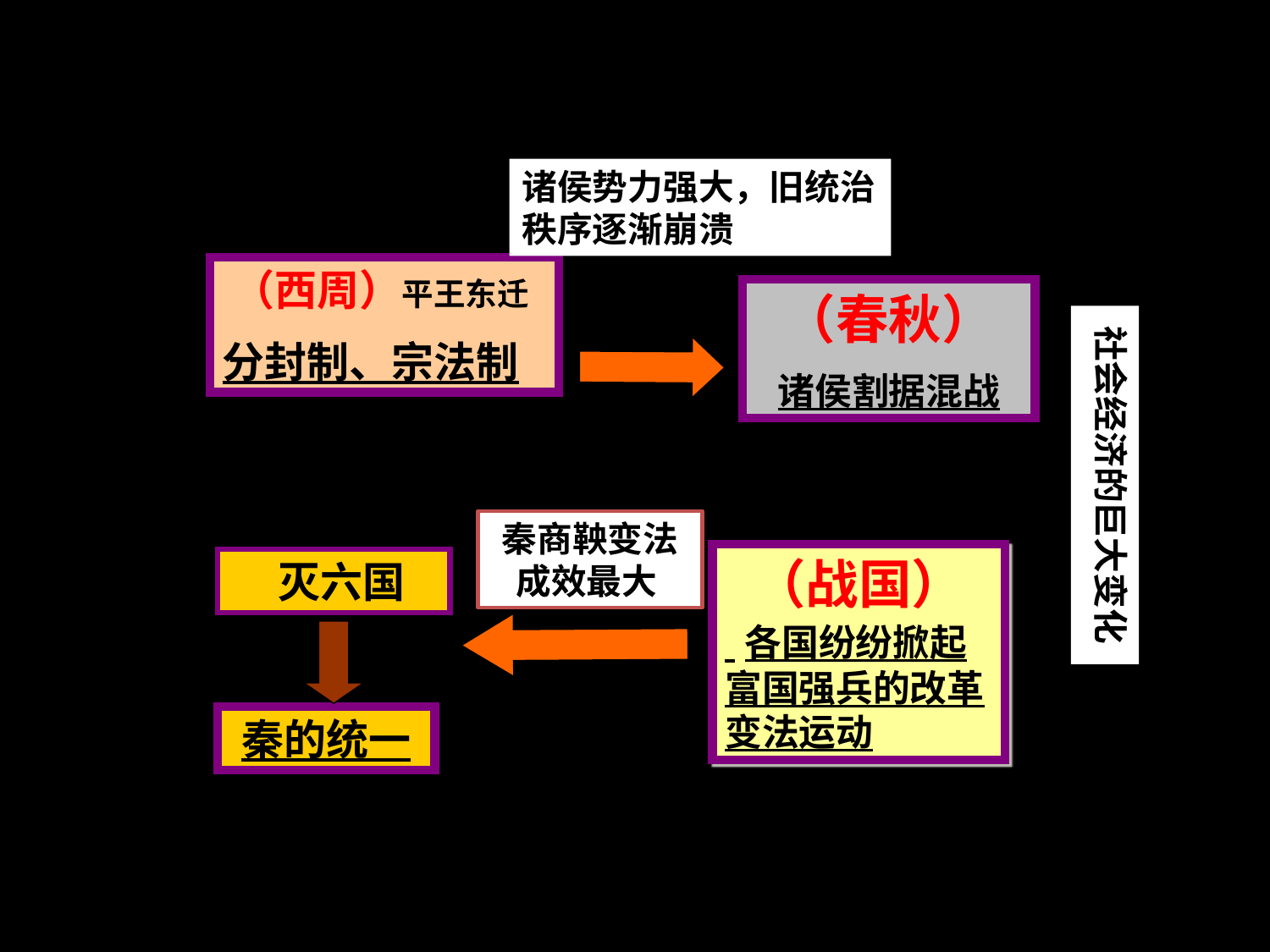

诸侯势力强大，旧统治秩序逐渐崩溃
（西周）平王东迁
分封制、宗法制
（春秋）
诸侯割据混战

社会经济的巨大变化
秦商鞅变法成效最大

（战国）
 各国纷纷掀起富国强兵的改革变法运动
    灭六国

秦的统一